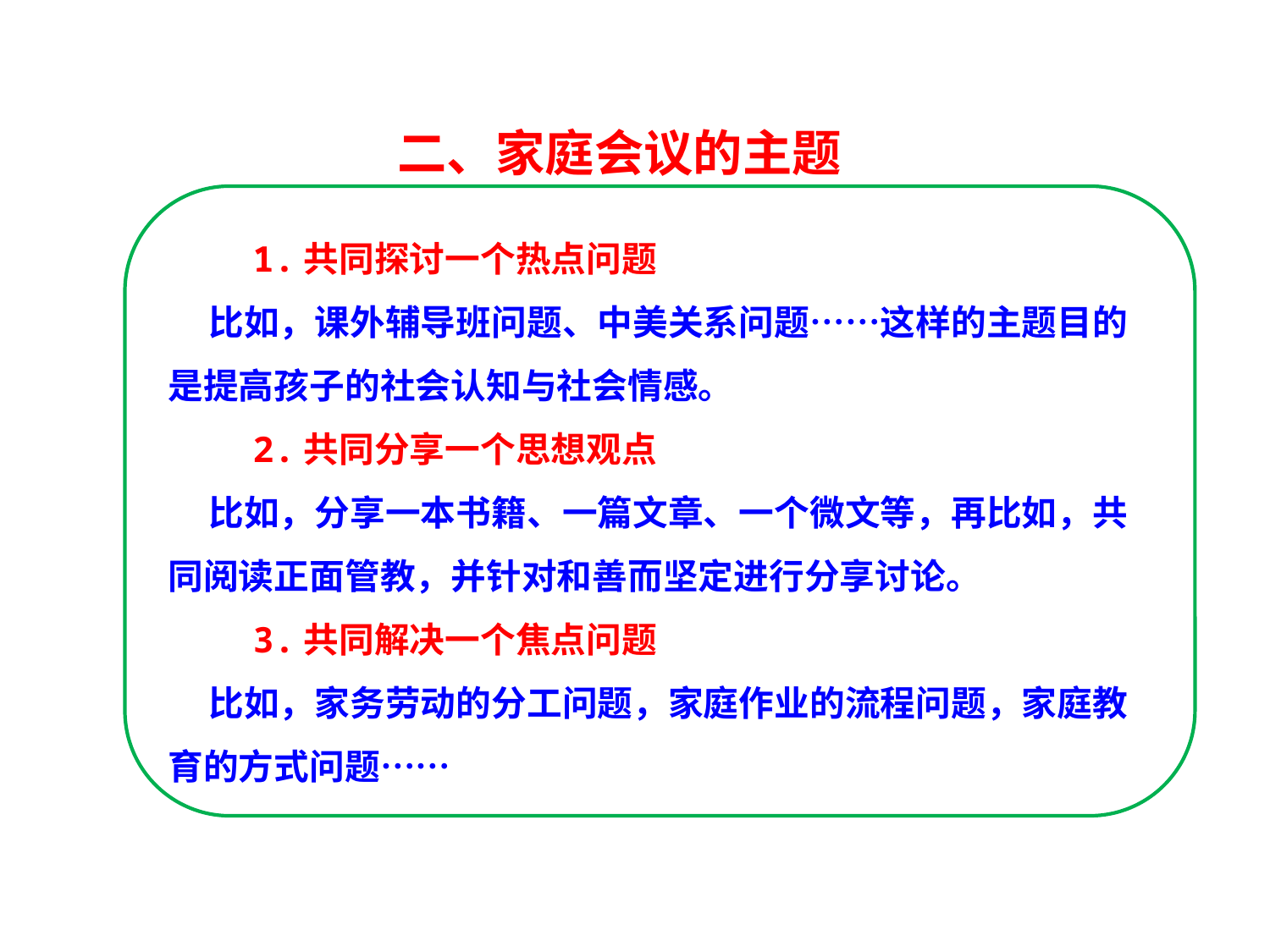

二、家庭会议的主题
    1.共同探讨一个热点问题
    比如，课外辅导班问题、中美关系问题……这样的主题目的是提高孩子的社会认知与社会情感。
    2.共同分享一个思想观点
    比如，分享一本书籍、一篇文章、一个微文等，再比如，共同阅读正面管教，并针对和善而坚定进行分享讨论。
    3.共同解决一个焦点问题
    比如，家务劳动的分工问题，家庭作业的流程问题，家庭教育的方式问题……